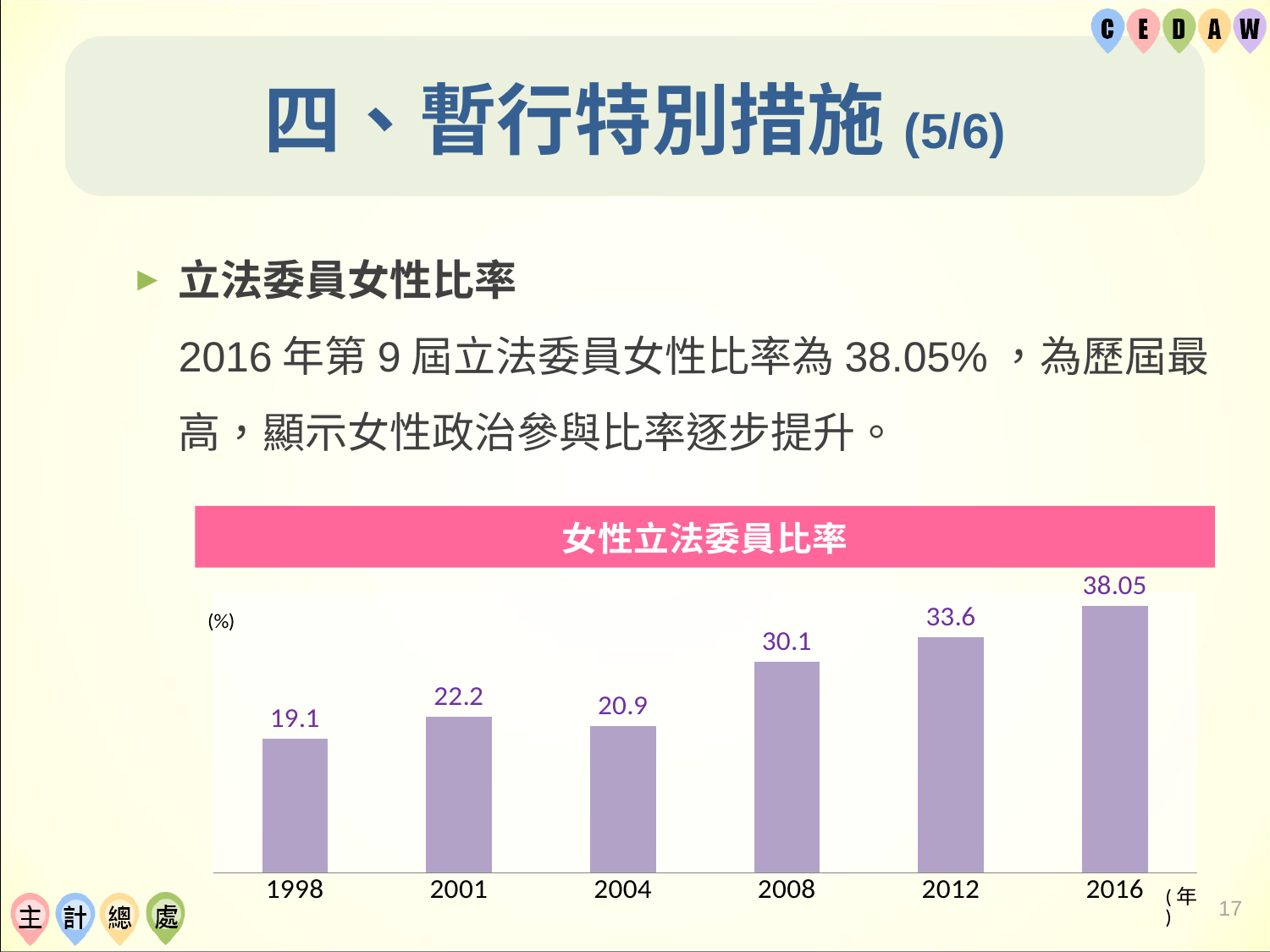

# 四、暫行特別措施(5/6)
立法委員女性比率
2016年第9屆立法委員女性比率為38.05%，為歷屆最高，顯示女性政治參與比率逐步提升。

### Chart

| Category |  |
|---|---|
| 1998 | 19.1 |
| 2001 | 22.2 |
| 2004 | 20.9 |
| 2008 | 30.1 |
| 2012 | 33.6 |
| 2016 | 38.050000000000004 |
17